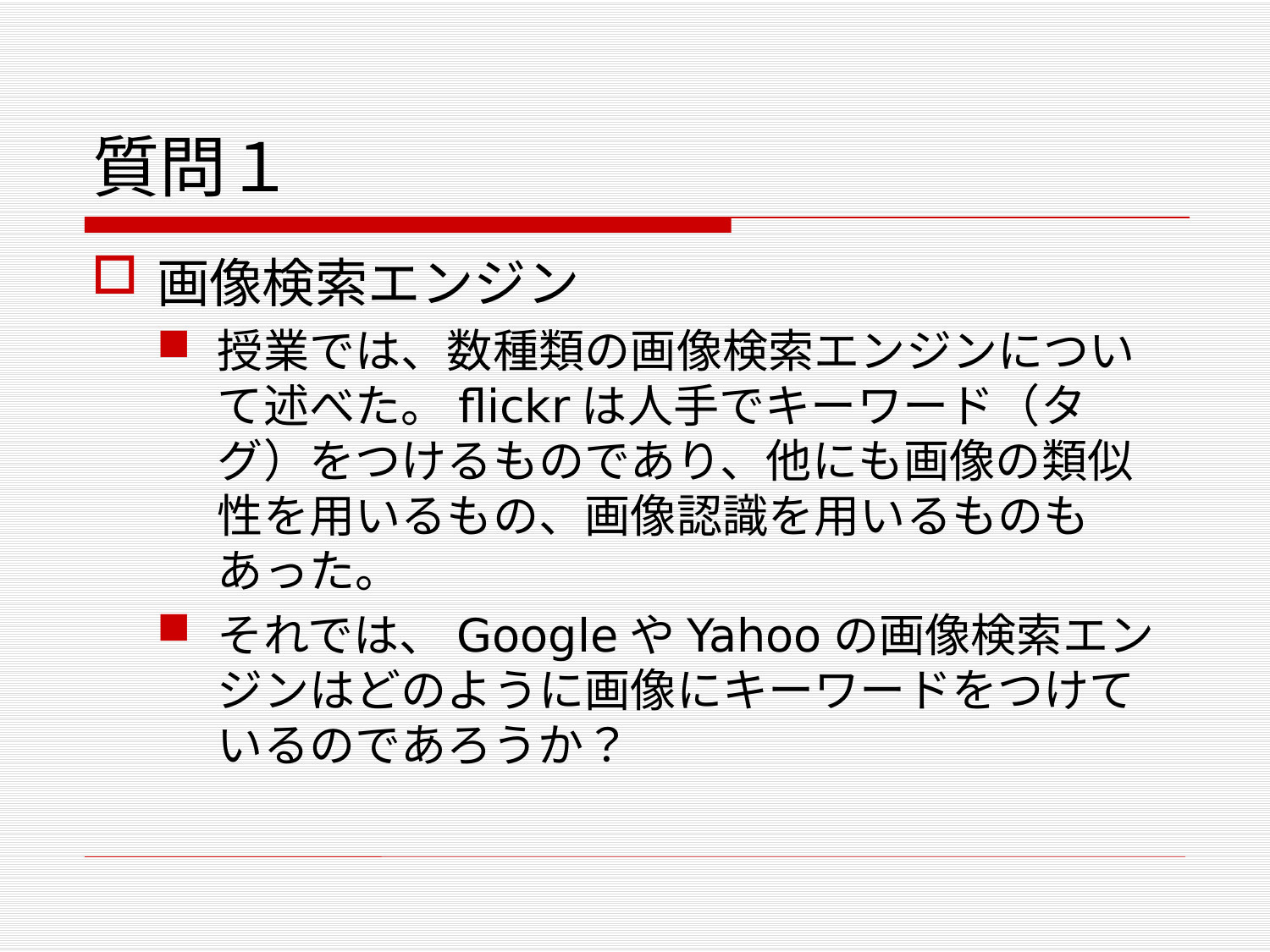

# 質問１
画像検索エンジン
授業では、数種類の画像検索エンジンについて述べた。flickrは人手でキーワード（タグ）をつけるものであり、他にも画像の類似性を用いるもの、画像認識を用いるものもあった。
それでは、GoogleやYahooの画像検索エンジンはどのように画像にキーワードをつけているのであろうか？